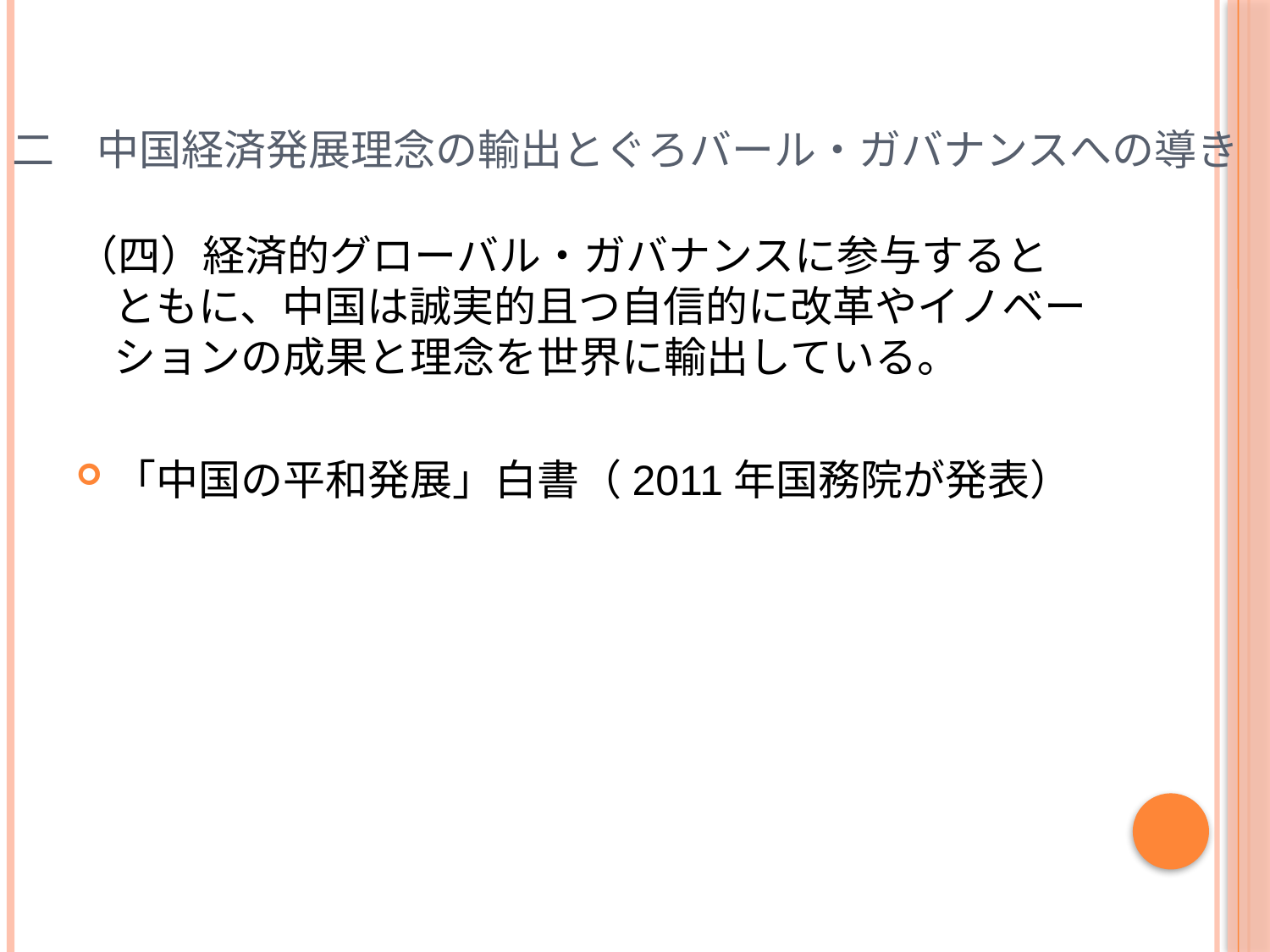

# 二　中国経済発展理念の輸出とぐろバール・ガバナンスへの導き
（四）経済的グローバル・ガバナンスに参与するとともに、中国は誠実的且つ自信的に改革やイノベーションの成果と理念を世界に輸出している。

「中国の平和発展」白書（2011年国務院が発表）